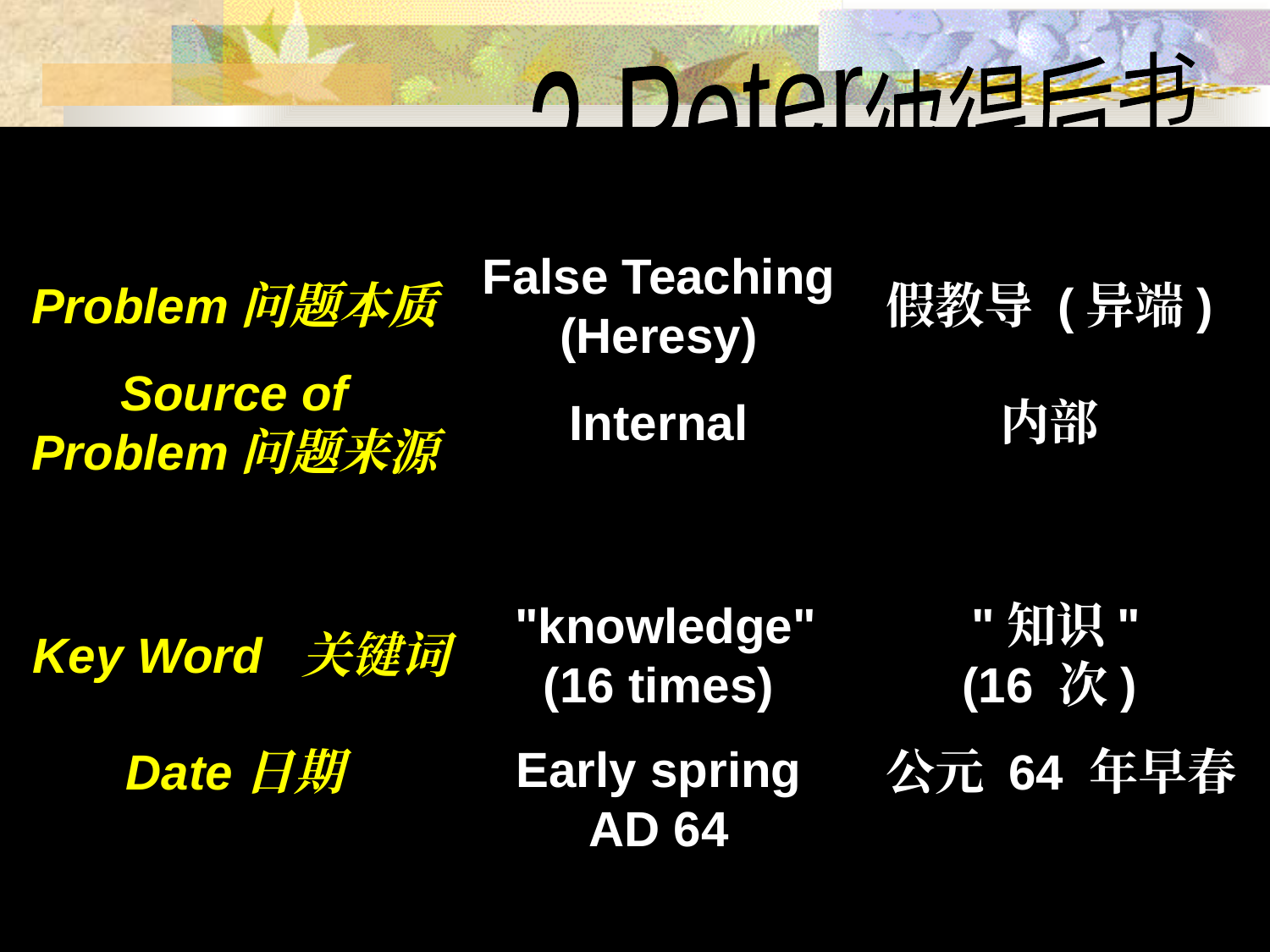

287
2 Peter
彼得后书

Problem问题本质
False Teaching (Heresy)
Source of Problem问题来源
Internal
 Key Word  关键词
 "knowledge"
(16 times)
Date日期
 Early spring
AD 64
假教导 (异端)
内部
 "知识"
(16 次)
 公元 64 年早春